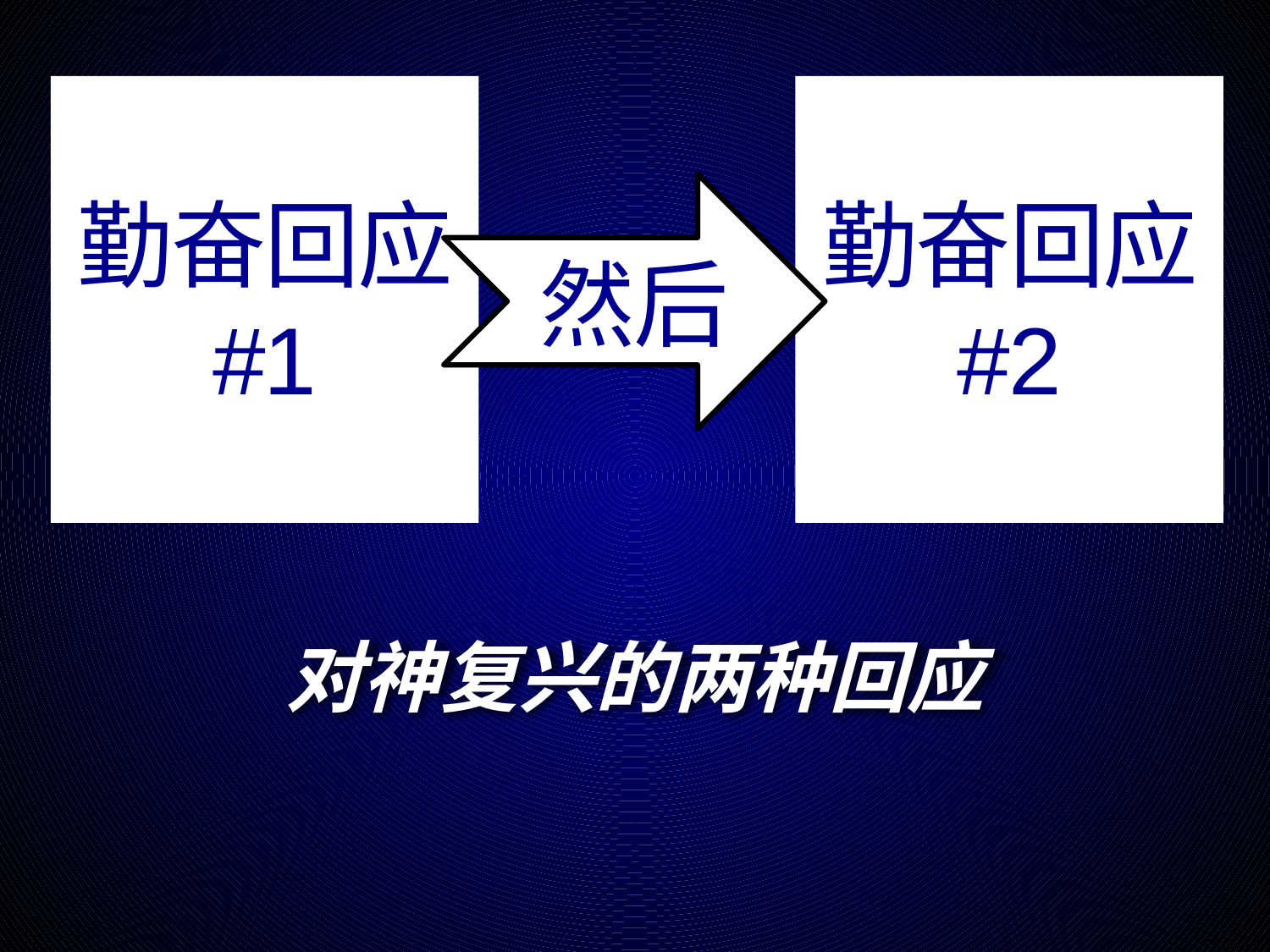

勤奋回应 #1
勤奋回应 #2
然后
# 对神复兴的两种回应